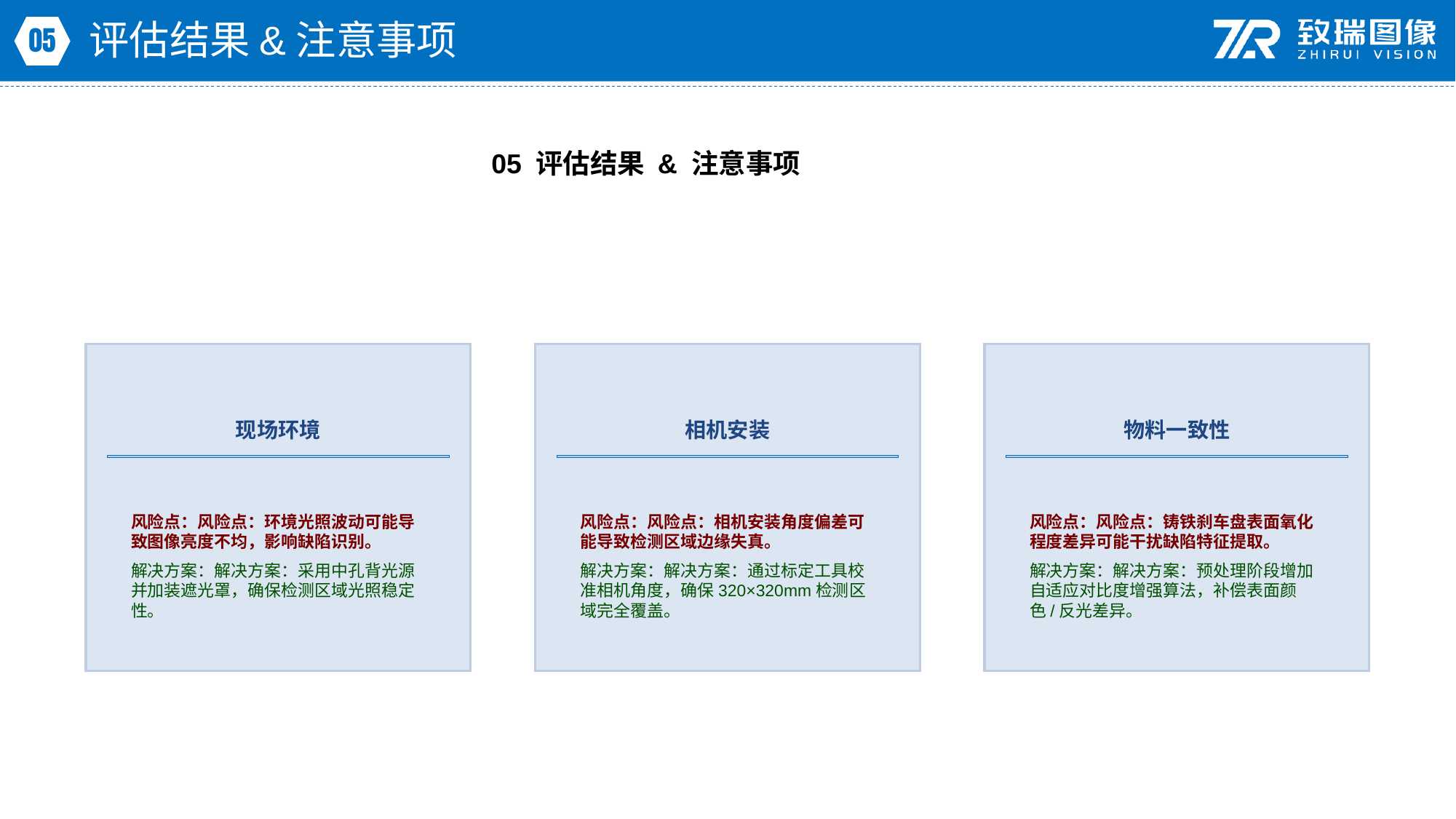

评估结果&注意事项
05

05 评估结果 & 注意事项

现场环境

相机安装

物料一致性

风险点：风险点：环境光照波动可能导致图像亮度不均，影响缺陷识别。
解决方案：解决方案：采用中孔背光源并加装遮光罩，确保检测区域光照稳定性。

风险点：风险点：相机安装角度偏差可能导致检测区域边缘失真。
解决方案：解决方案：通过标定工具校准相机角度，确保320×320mm检测区域完全覆盖。

风险点：风险点：铸铁刹车盘表面氧化程度差异可能干扰缺陷特征提取。
解决方案：解决方案：预处理阶段增加自适应对比度增强算法，补偿表面颜色/反光差异。